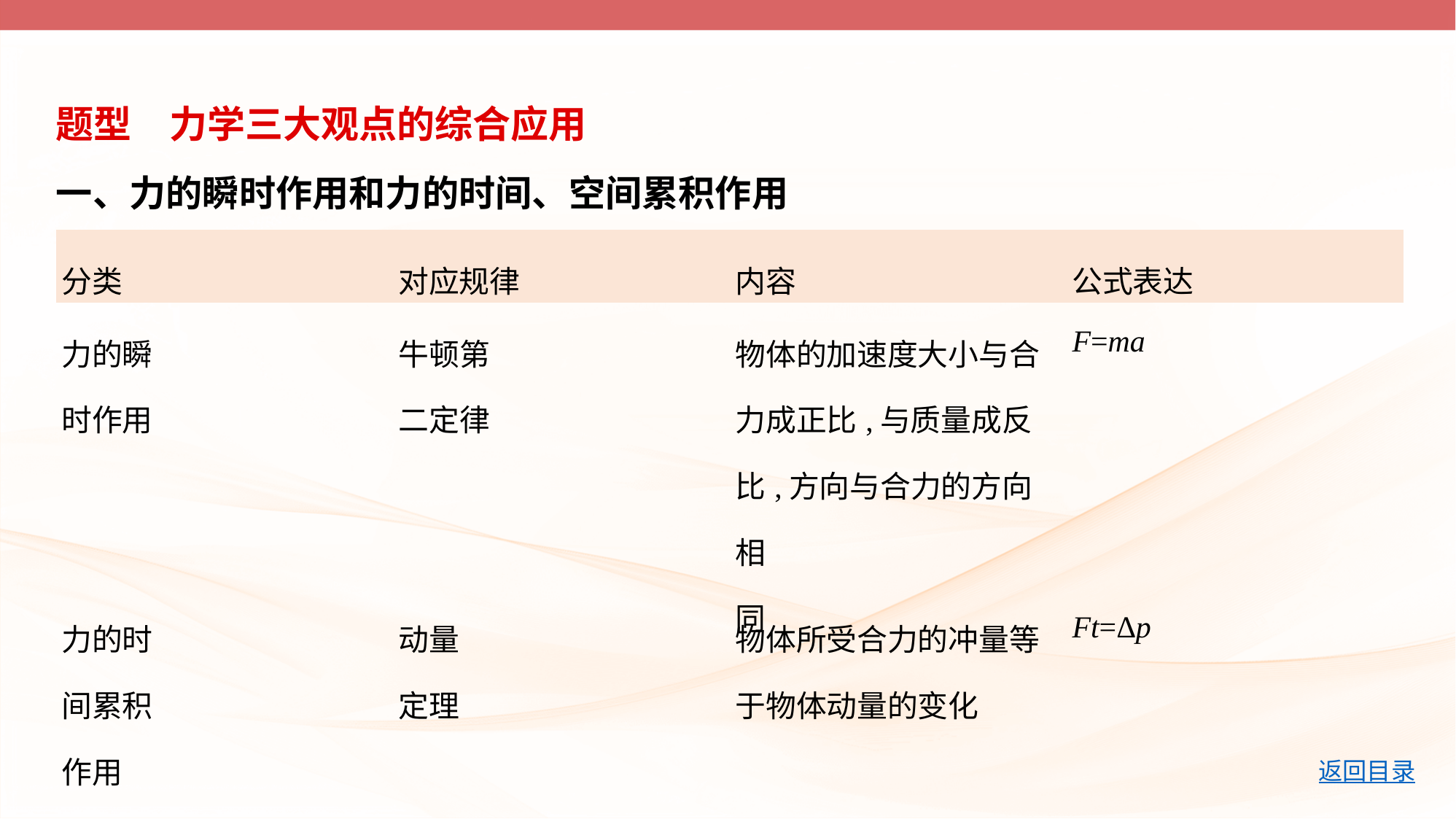

题型　力学三大观点的综合应用
一、力的瞬时作用和力的时间、空间累积作用
| 分类 | 对应规律 | 内容 | 公式表达 |
| --- | --- | --- | --- |
| 力的瞬 时作用 | 牛顿第 二定律 | 物体的加速度大小与合 力成正比,与质量成反 比,方向与合力的方向相 同 | F=ma |
| 力的时 间累积 作用 | 动量 定理 | 物体所受合力的冲量等 于物体动量的变化 | Ft=Δp |